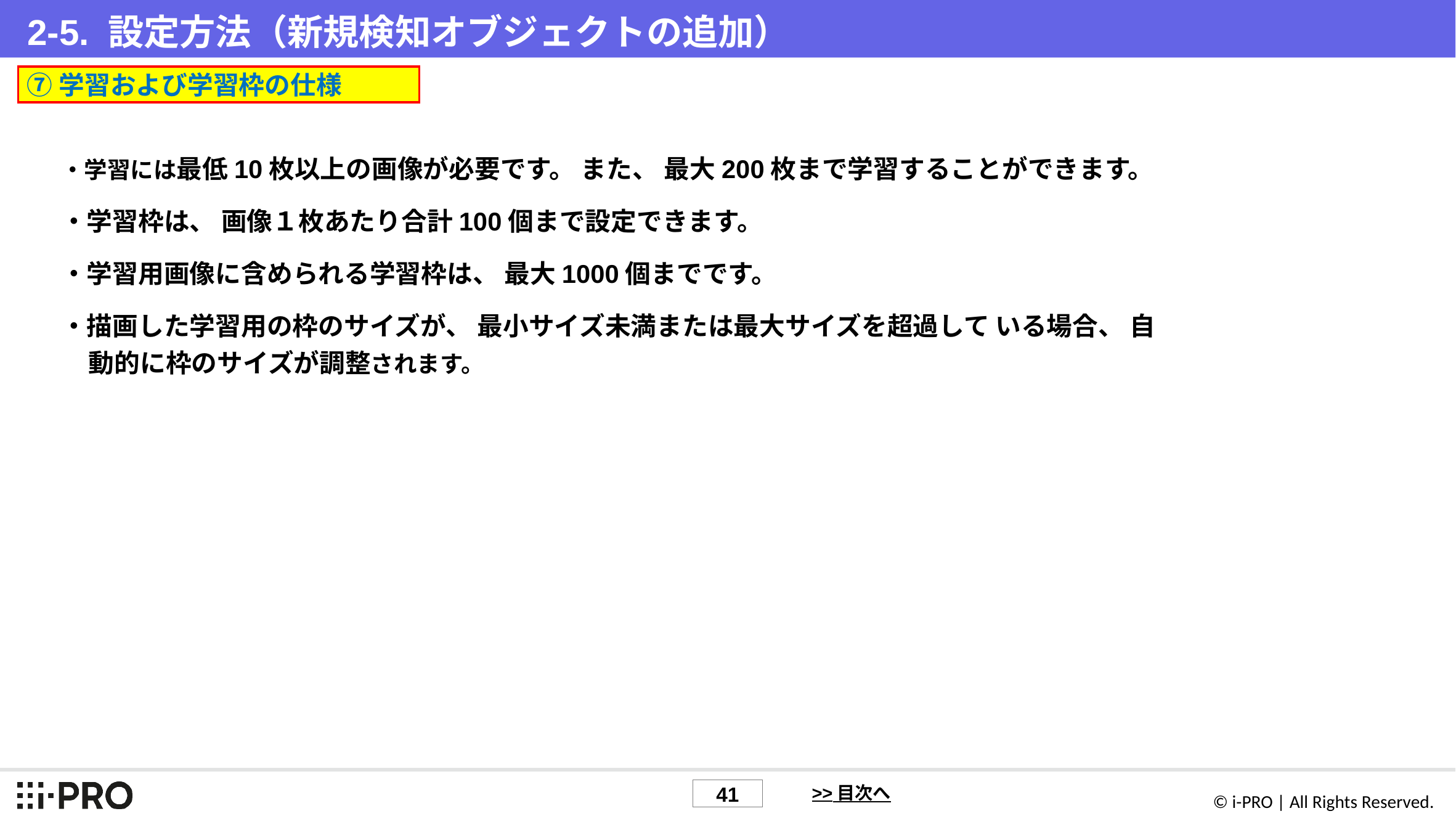

# 2-5. 設定方法（新規検知オブジェクトの追加）
⑦学習および学習枠の仕様
・学習には最低10枚以上の画像が必要です。 また、 最大200枚まで学習することができます。
・学習枠は、 画像１枚あたり合計100個まで設定できます。
・学習用画像に含められる学習枠は、 最大1000個までです。
・描画した学習用の枠のサイズが、 最小サイズ未満または最大サイズを超過して いる場合、 自動的に枠のサイズが調整されます。
>> 目次へ